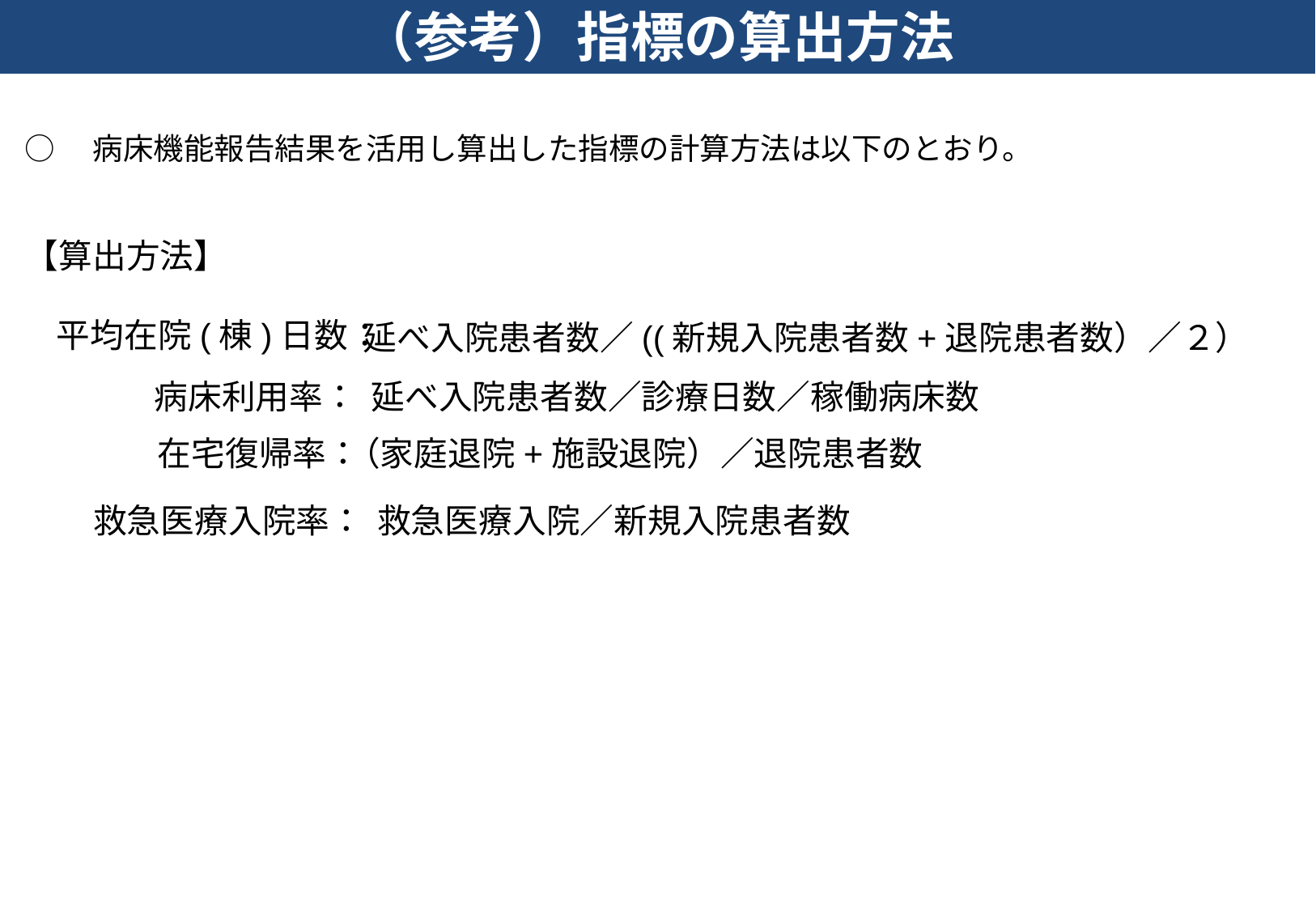

（参考）指標の算出方法
○　病床機能報告結果を活用し算出した指標の計算方法は以下のとおり。
【算出方法】
平均在院(棟)日数：
延べ入院患者数／((新規入院患者数+退院患者数）／２）
病床利用率：
延べ入院患者数／診療日数／稼働病床数
在宅復帰率：
（家庭退院+施設退院）／退院患者数
救急医療入院率：
救急医療入院／新規入院患者数